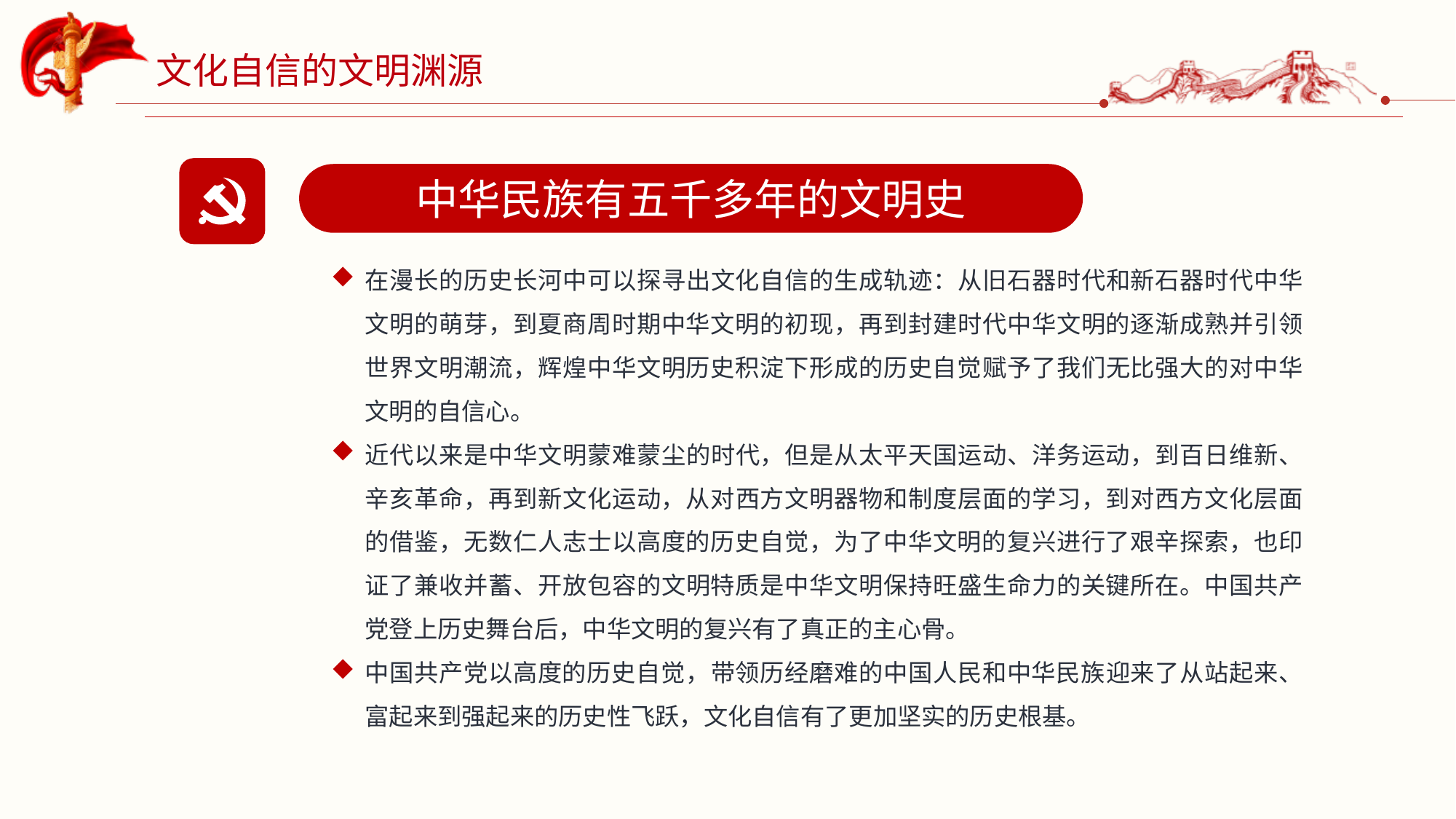

文化自信的文明渊源

中华民族有五千多年的文明史
在漫长的历史长河中可以探寻出文化自信的生成轨迹：从旧石器时代和新石器时代中华文明的萌芽，到夏商周时期中华文明的初现，再到封建时代中华文明的逐渐成熟并引领世界文明潮流，辉煌中华文明历史积淀下形成的历史自觉赋予了我们无比强大的对中华文明的自信心。
近代以来是中华文明蒙难蒙尘的时代，但是从太平天国运动、洋务运动，到百日维新、辛亥革命，再到新文化运动，从对西方文明器物和制度层面的学习，到对西方文化层面的借鉴，无数仁人志士以高度的历史自觉，为了中华文明的复兴进行了艰辛探索，也印证了兼收并蓄、开放包容的文明特质是中华文明保持旺盛生命力的关键所在。中国共产党登上历史舞台后，中华文明的复兴有了真正的主心骨。
中国共产党以高度的历史自觉，带领历经磨难的中国人民和中华民族迎来了从站起来、富起来到强起来的历史性飞跃，文化自信有了更加坚实的历史根基。